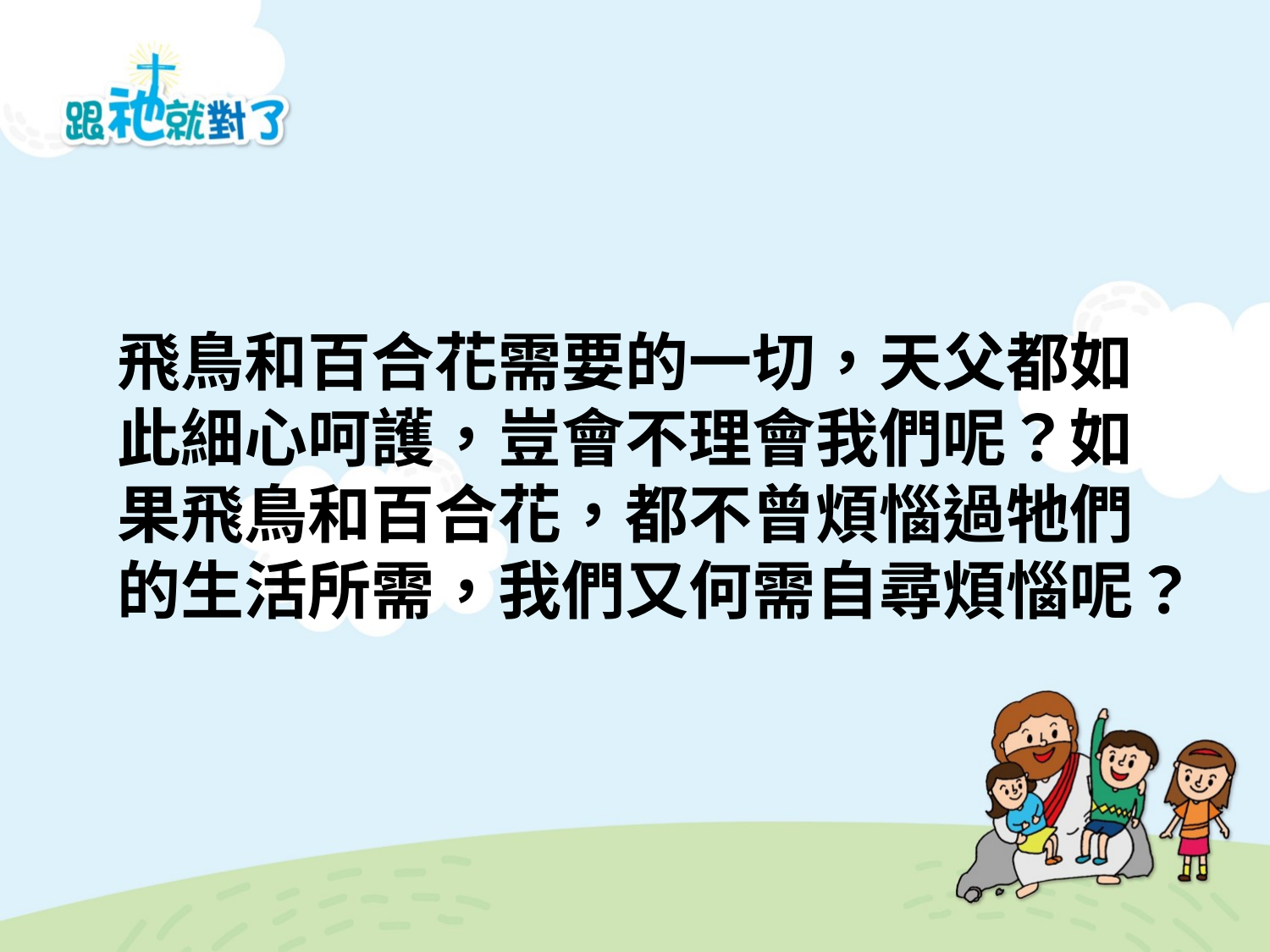

飛鳥和百合花需要的一切，天父都如此細心呵護，豈會不理會我們呢？如果飛鳥和百合花，都不曾煩惱過牠們的生活所需，我們又何需自尋煩惱呢？